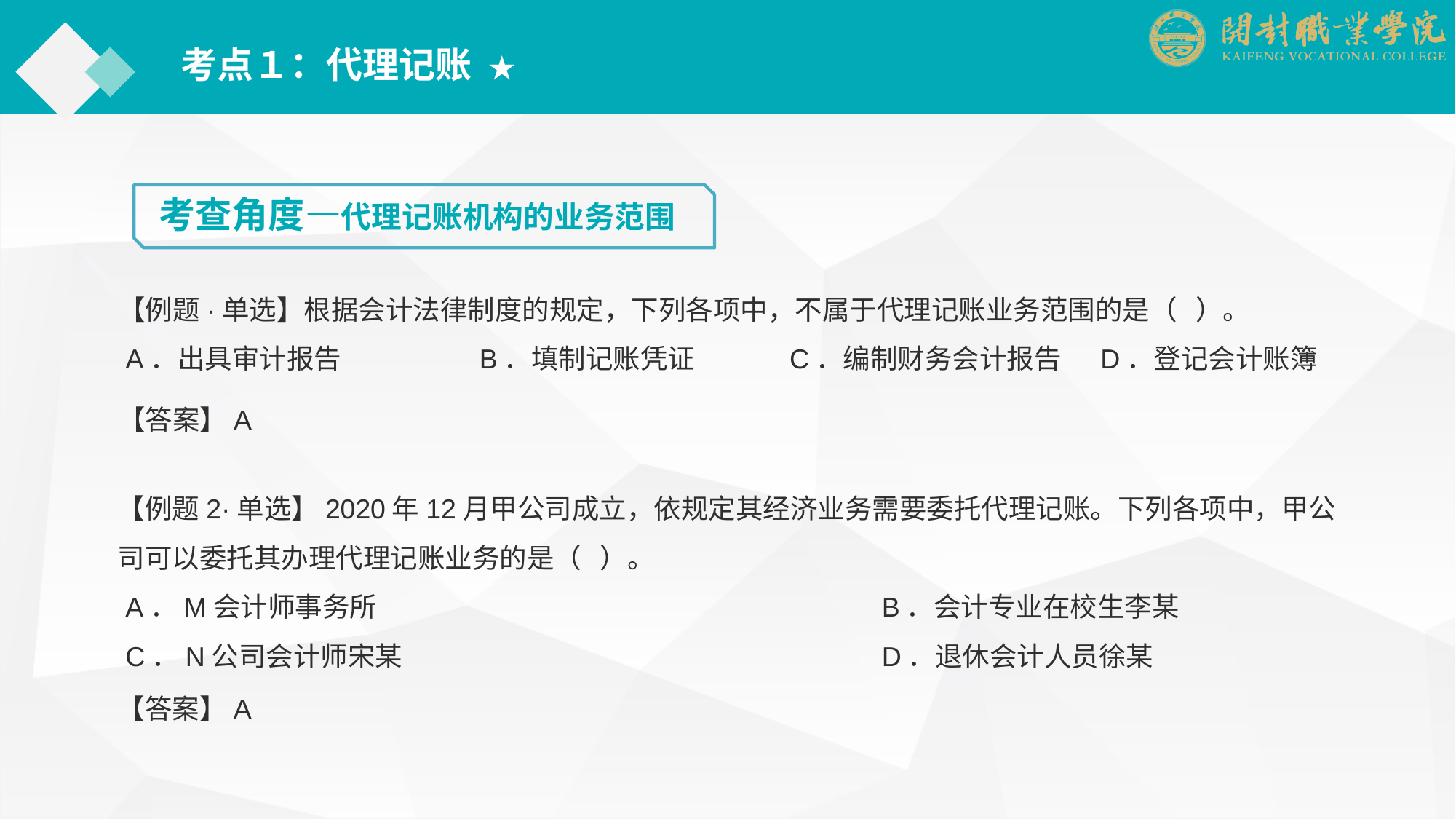

考点１：代理记账  ★
考查角度—代理记账机构的业务范围

【例题·单选】根据会计法律制度的规定，下列各项中，不属于代理记账业务范围的是（   ）。
 A．出具审计报告	　B．填制记账凭证　　　 C．编制财务会计报告	D．登记会计账簿
【答案】A
【例题2·单选】2020年12月甲公司成立，依规定其经济业务需要委托代理记账。下列各项中，甲公司可以委托其办理代理记账业务的是（   ）。
 A．M会计师事务所					B．会计专业在校生李某
 C．N公司会计师宋某					D．退休会计人员徐某
【答案】A